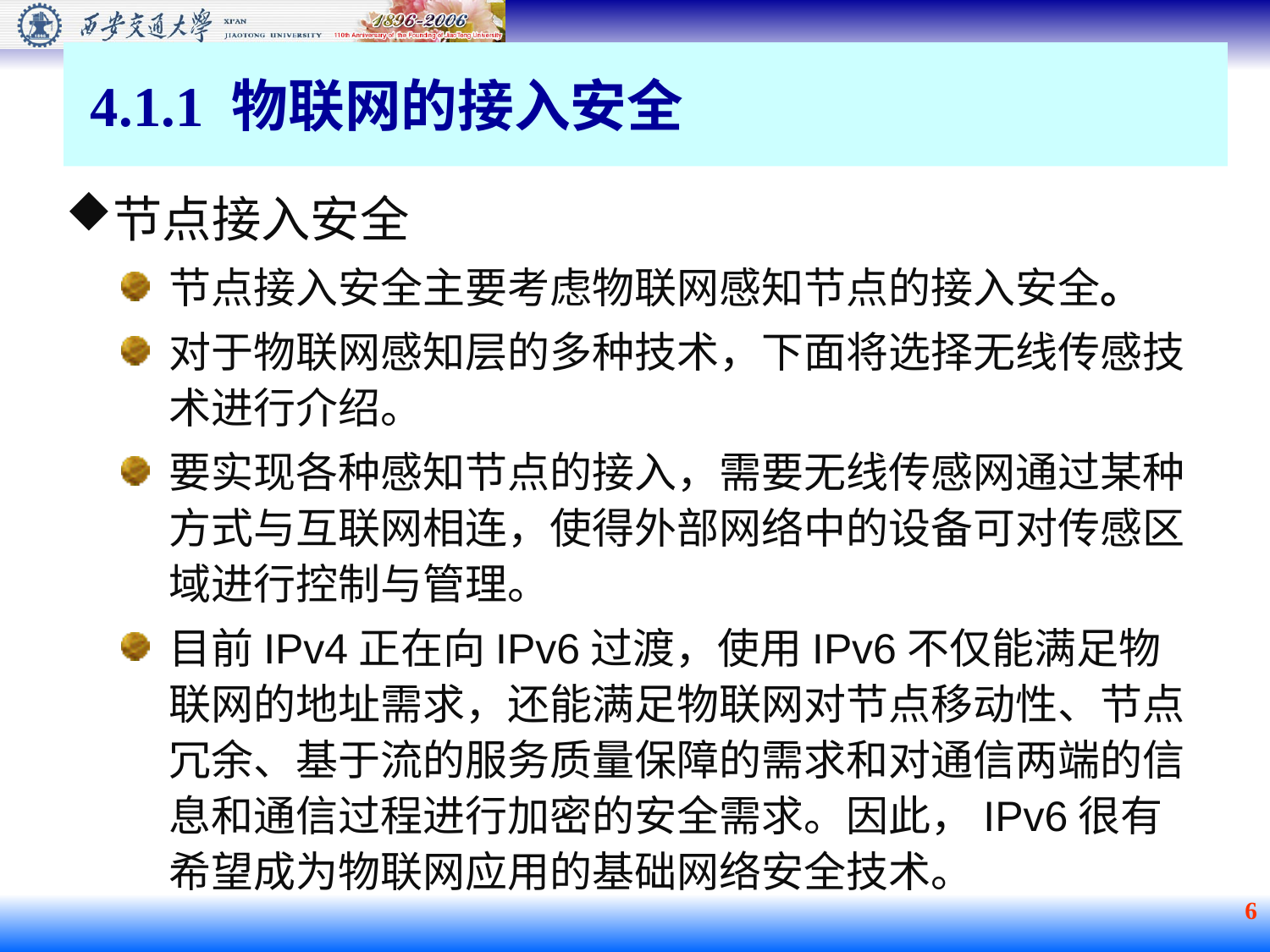

4.1.1 物联网的接入安全
节点接入安全
节点接入安全主要考虑物联网感知节点的接入安全。
对于物联网感知层的多种技术，下面将选择无线传感技术进行介绍。
要实现各种感知节点的接入，需要无线传感网通过某种方式与互联网相连，使得外部网络中的设备可对传感区域进行控制与管理。
目前IPv4正在向IPv6过渡，使用IPv6不仅能满足物联网的地址需求，还能满足物联网对节点移动性、节点冗余、基于流的服务质量保障的需求和对通信两端的信息和通信过程进行加密的安全需求。因此，IPv6很有希望成为物联网应用的基础网络安全技术。
 6